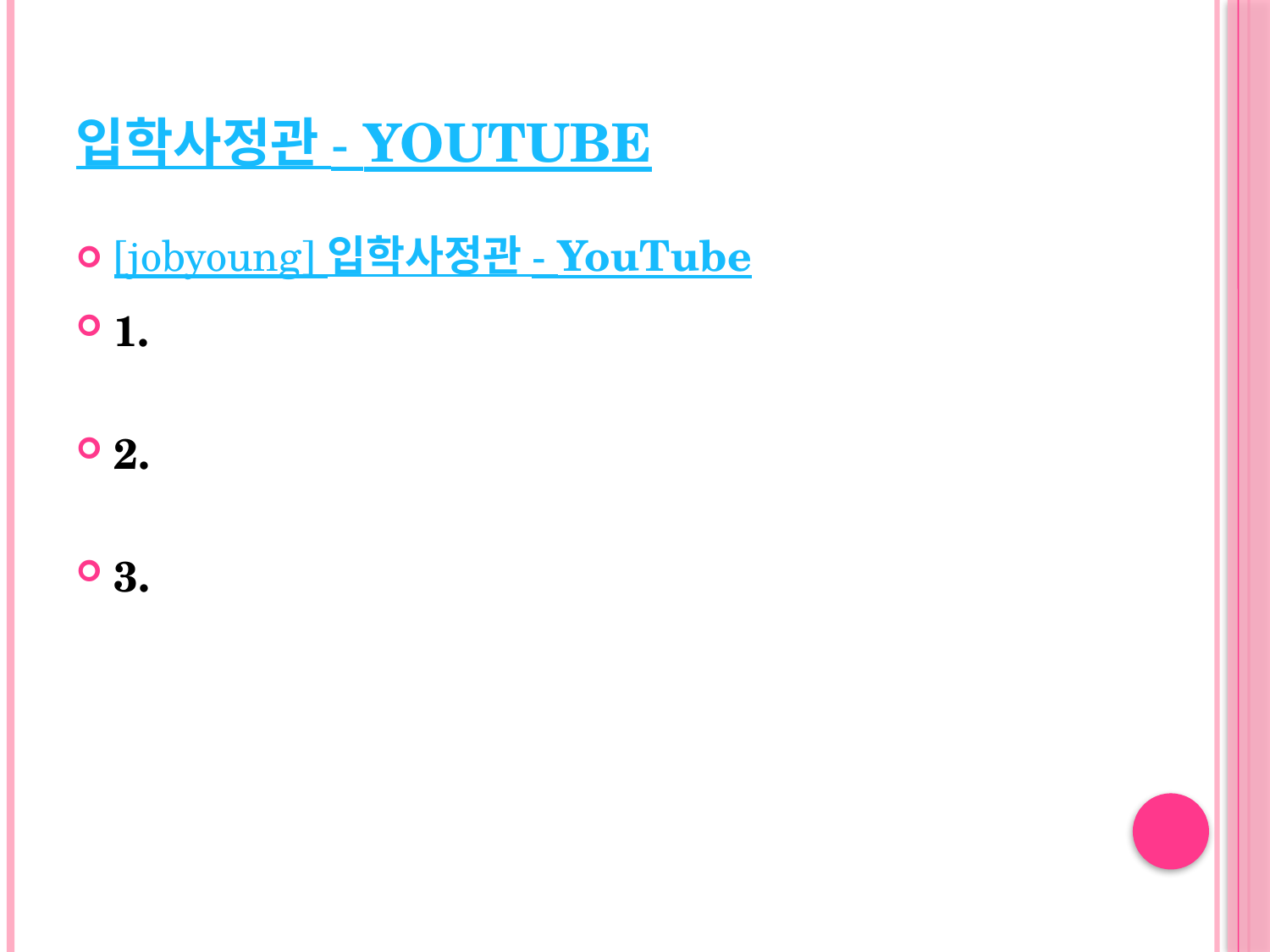

# 입학사정관 - YouTube
[jobyoung] 입학사정관 - YouTube
1.

2.

3.